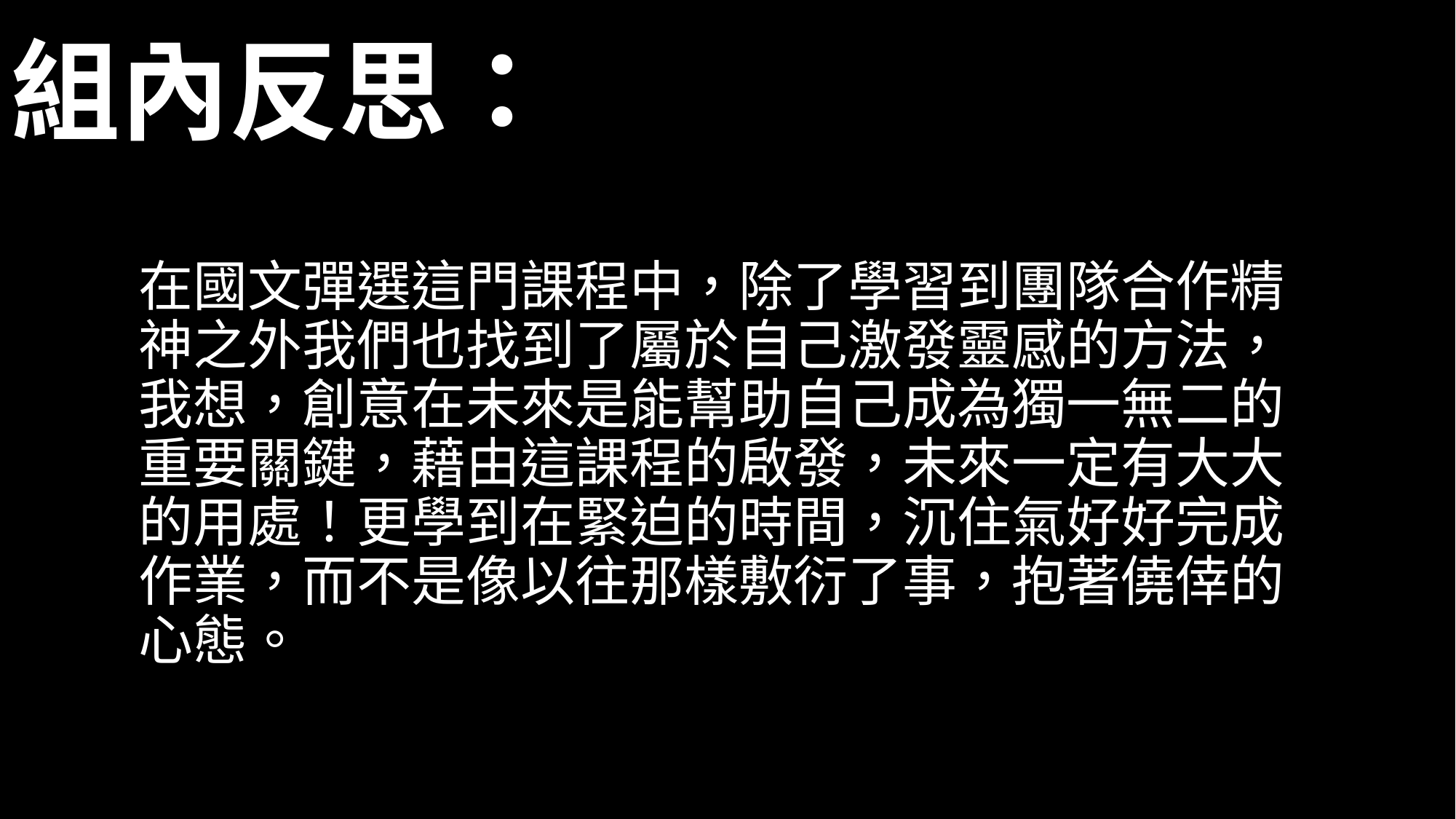

# 組內反思：
在國文彈選這門課程中，除了學習到團隊合作精神之外我們也找到了屬於自己激發靈感的方法，我想，創意在未來是能幫助自己成為獨一無二的重要關鍵，藉由這課程的啟發，未來一定有大大的用處！更學到在緊迫的時間，沉住氣好好完成作業，而不是像以往那樣敷衍了事，抱著僥倖的心態。